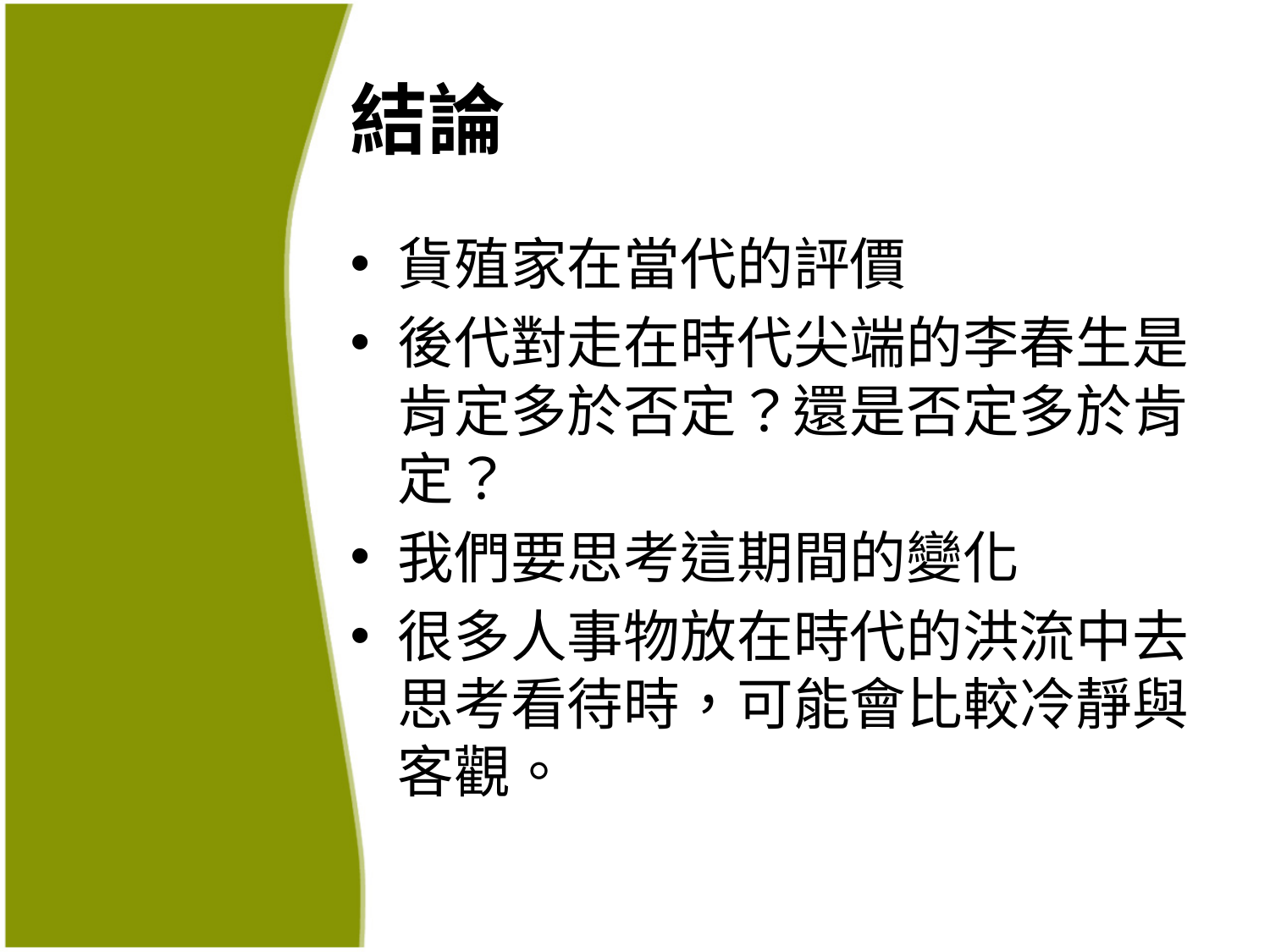

# 結論
貨殖家在當代的評價
後代對走在時代尖端的李春生是肯定多於否定？還是否定多於肯定？
我們要思考這期間的變化
很多人事物放在時代的洪流中去思考看待時，可能會比較冷靜與客觀。